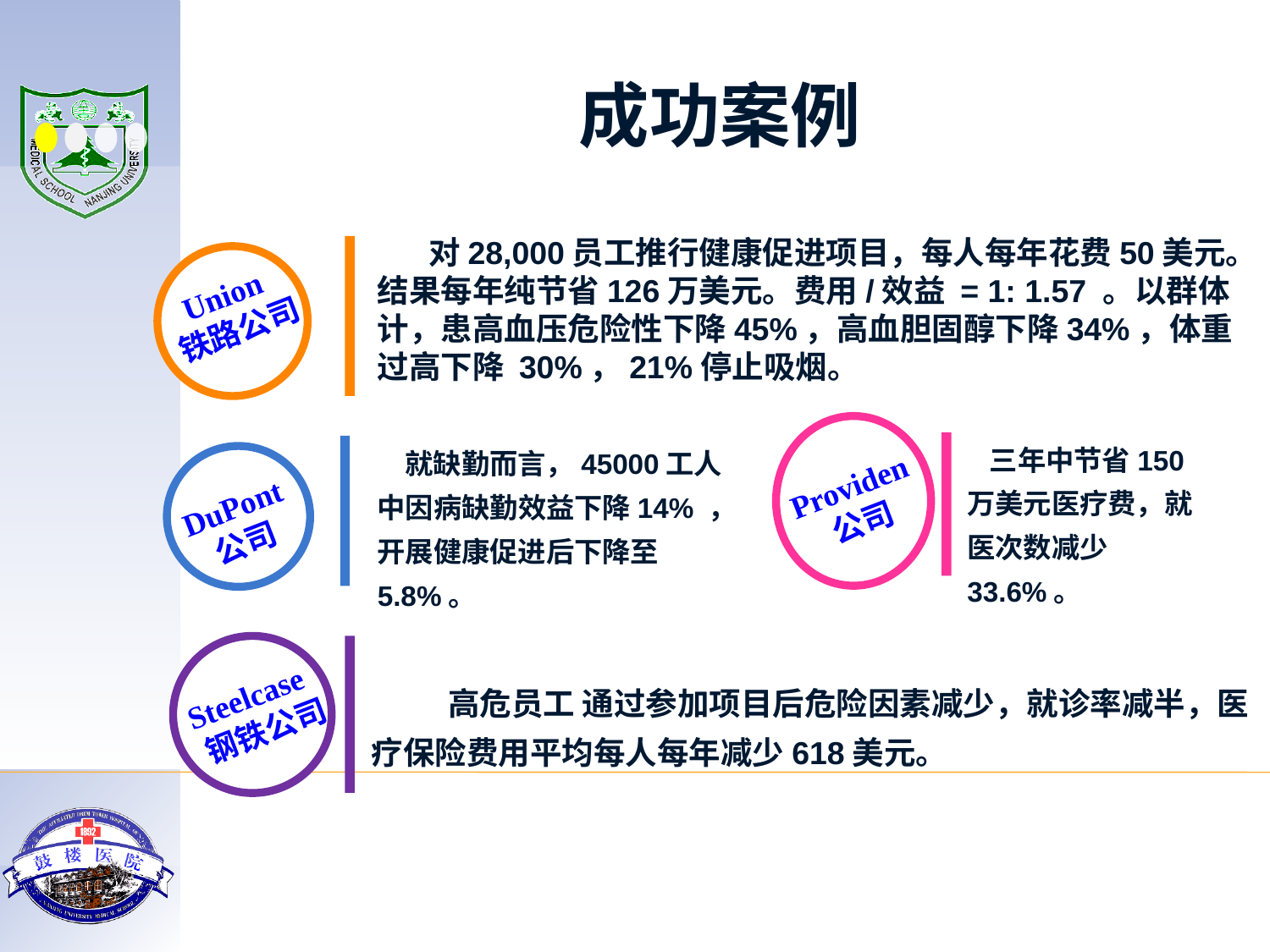

成功案例

       对28,000员工推行健康促进项目，每人每年花费50美元。结果每年纯节省126万美元。费用/效益 = 1: 1.57 。以群体计，患高血压危险性下降45%，高血胆固醇下降34%，体重过高下降 30%，21%停止吸烟。

Union
铁路公司

Providen
公司
   三年中节省150万美元医疗费，就医次数减少33.6%。
    就缺勤而言，45000工人中因病缺勤效益下降14% ，开展健康促进后下降至 5.8%。

DuPont 公司

Steelcase
 钢铁公司

           高危员工 通过参加项目后危险因素减少，就诊率减半，医疗保险费用平均每人每年减少618美元。